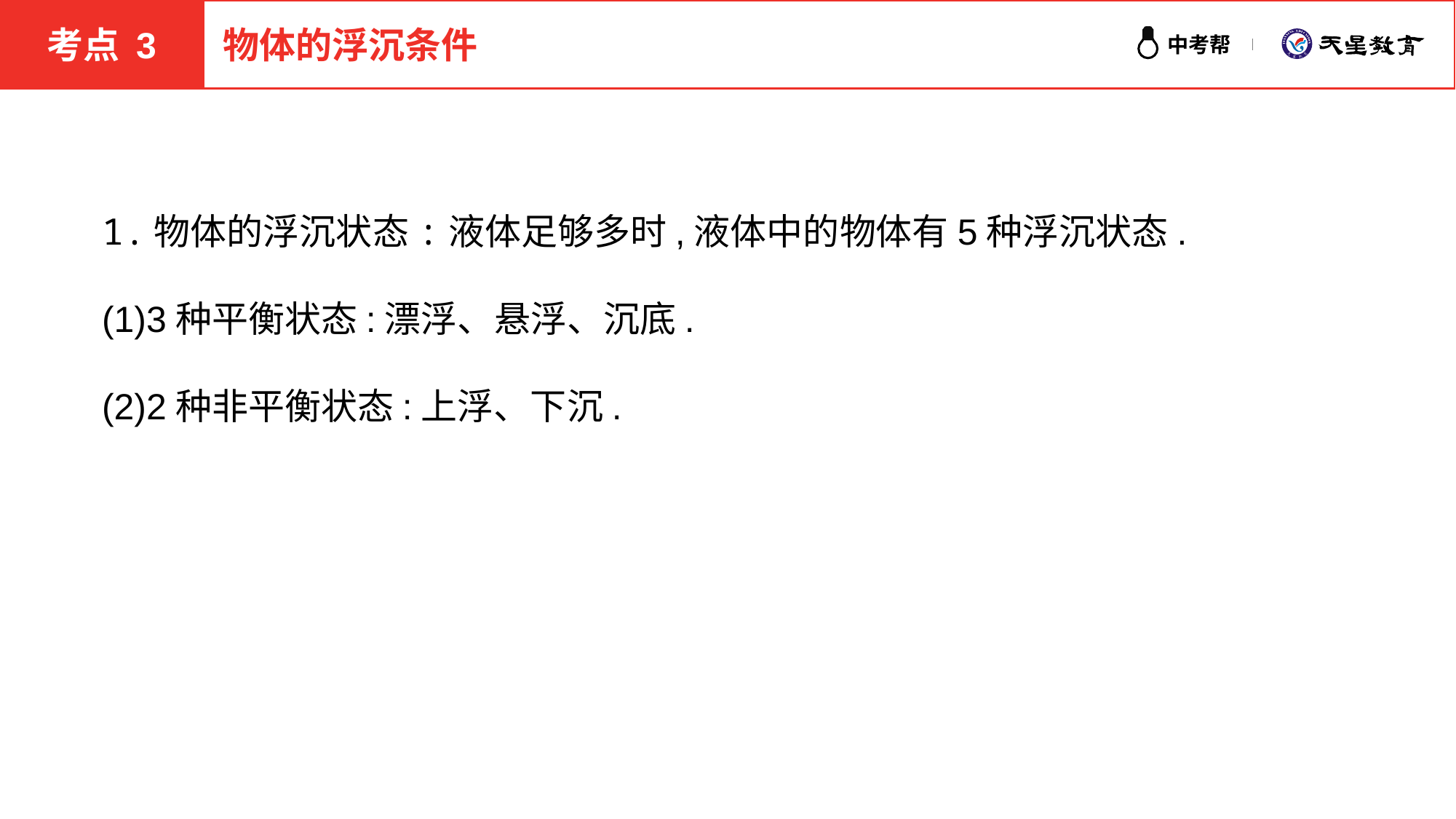

考点 3
物体的浮沉条件
1.物体的浮沉状态:液体足够多时,液体中的物体有5种浮沉状态.
(1)3种平衡状态:漂浮、悬浮、沉底.
(2)2种非平衡状态:上浮、下沉.